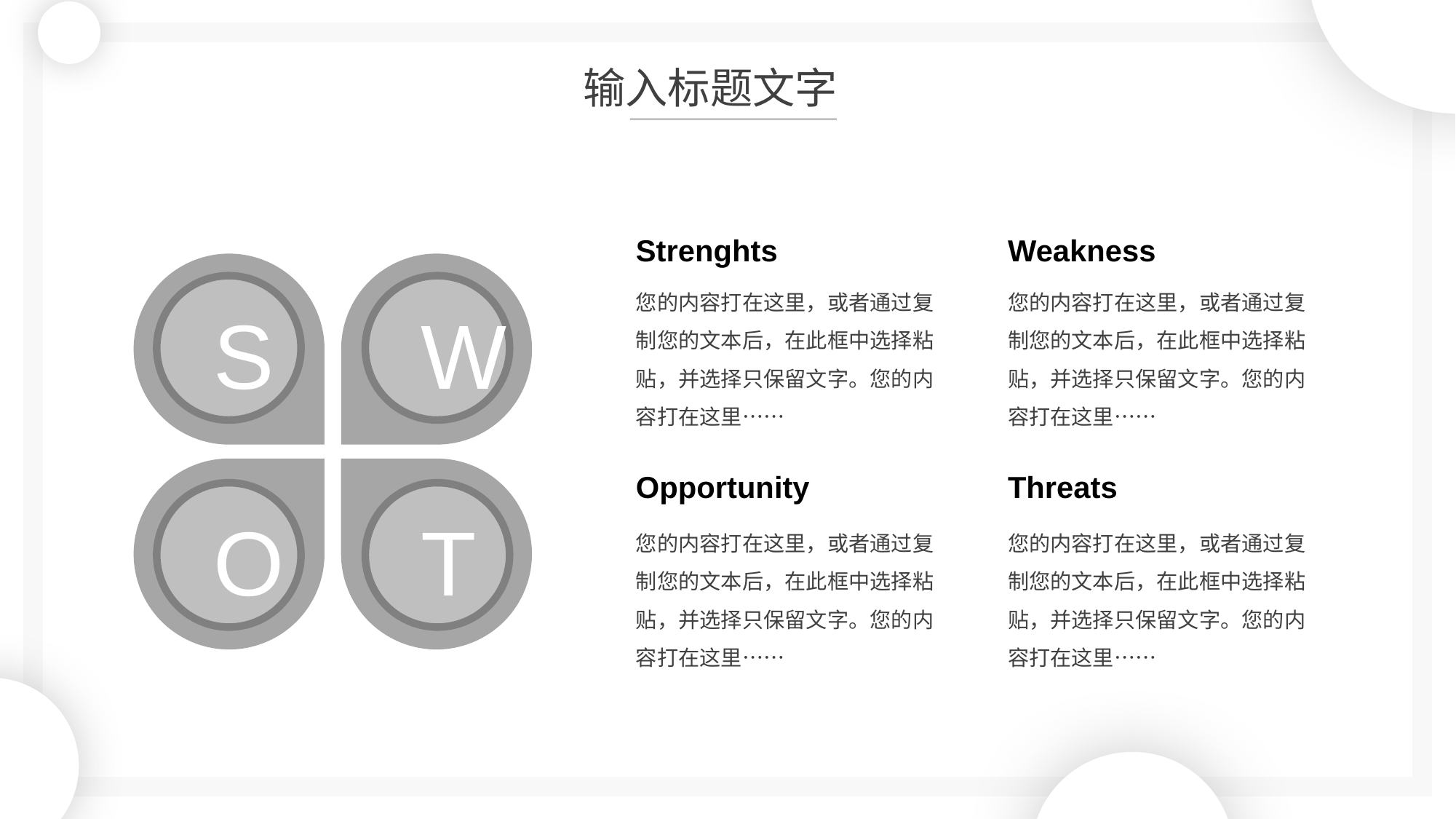

输入标题文字
Strenghts
Weakness

S
W

O
T
您的内容打在这里，或者通过复制您的文本后，在此框中选择粘贴，并选择只保留文字。您的内容打在这里……
您的内容打在这里，或者通过复制您的文本后，在此框中选择粘贴，并选择只保留文字。您的内容打在这里……
Opportunity
Threats
您的内容打在这里，或者通过复制您的文本后，在此框中选择粘贴，并选择只保留文字。您的内容打在这里……
您的内容打在这里，或者通过复制您的文本后，在此框中选择粘贴，并选择只保留文字。您的内容打在这里……